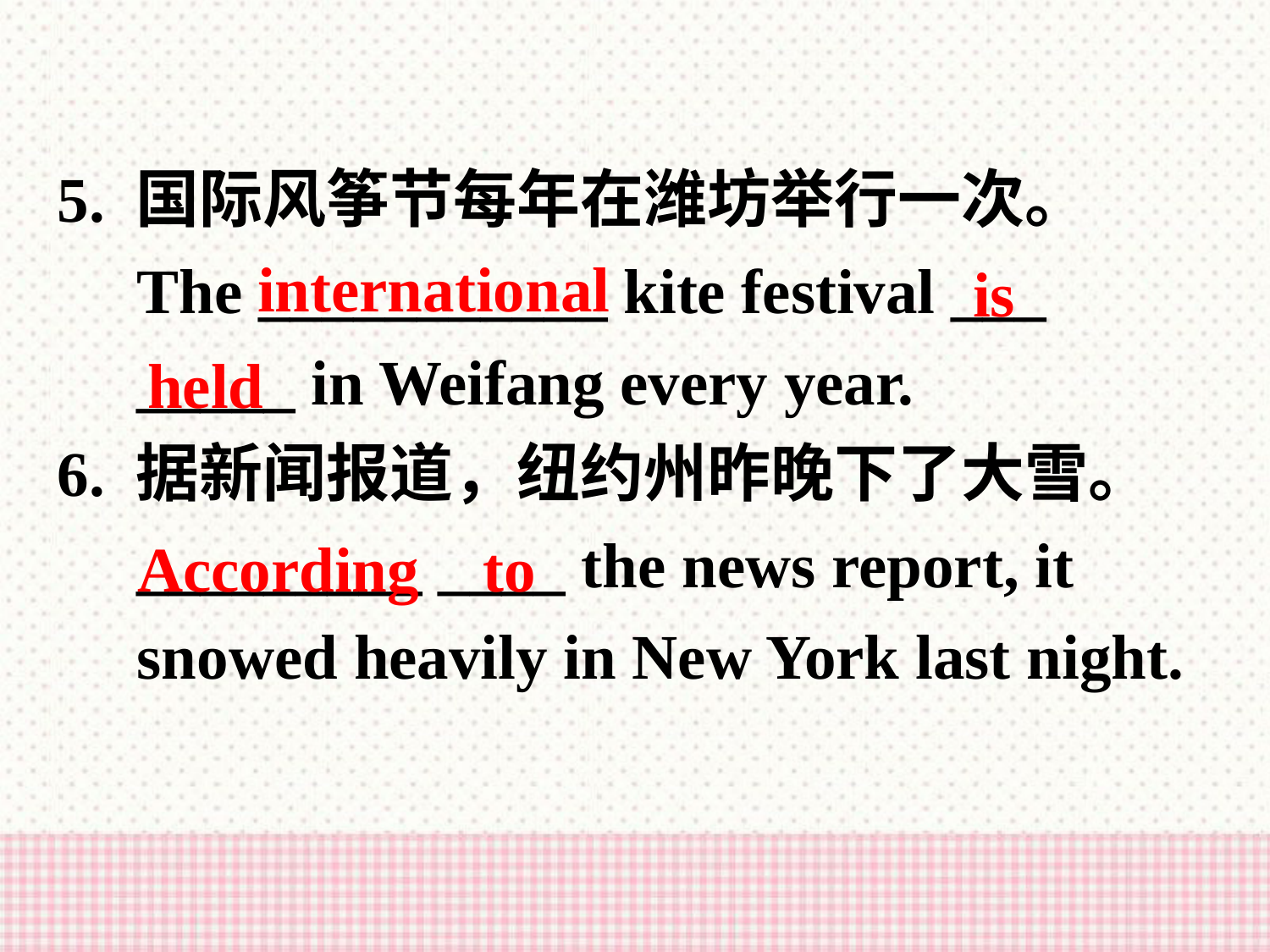

5. 国际风筝节每年在潍坊举行一次。
     The ___________ kite festival ___
     _____ in Weifang every year.
6. 据新闻报道，纽约州昨晚下了大雪。
     _________ ____ the news report, it
     snowed heavily in New York last night.
international
                                                    is
held
According    to